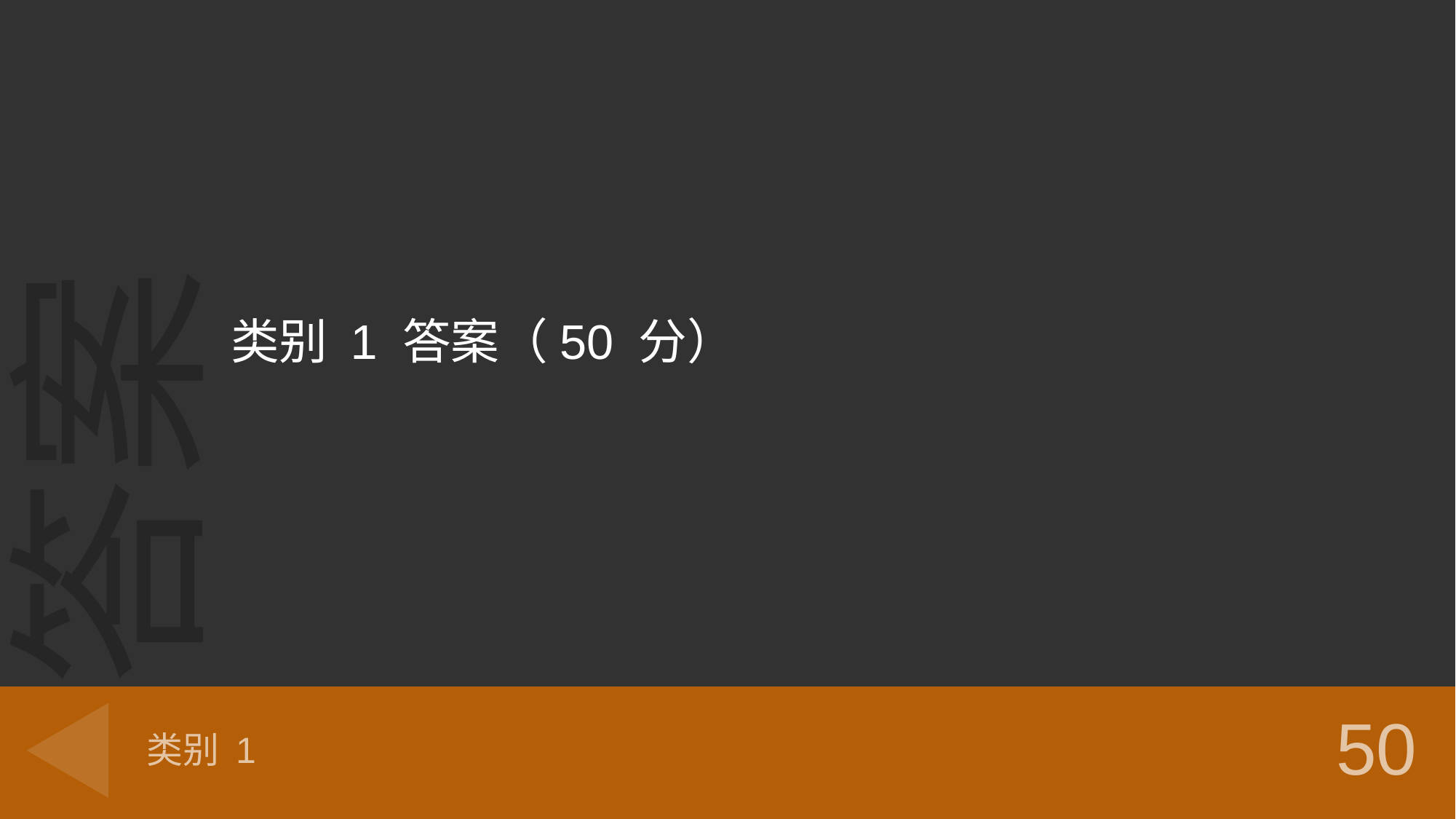

类别 1 答案（50 分）
# 类别 1
50